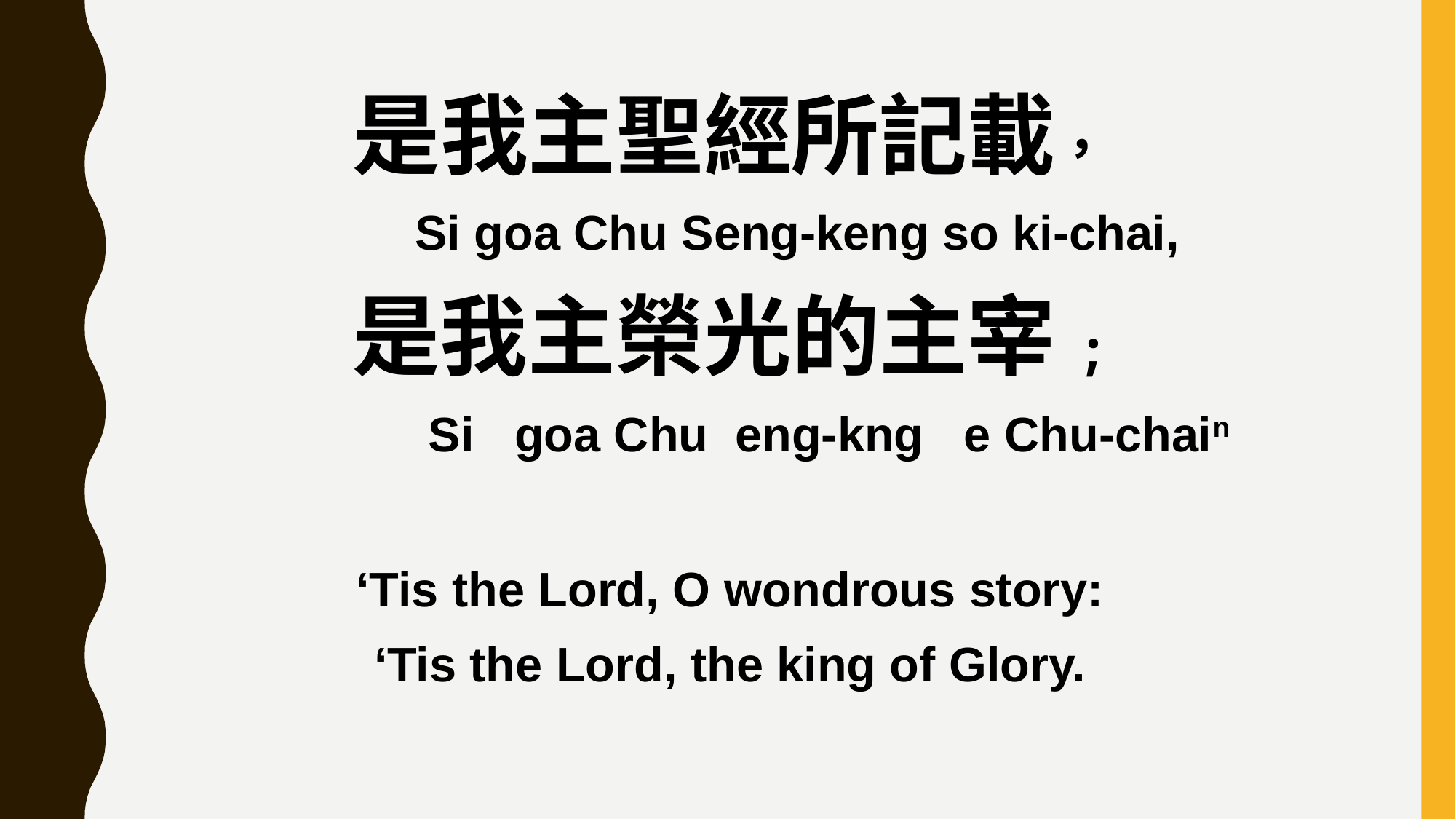

是我主聖經所記載，
	        Si goa Chu Seng-keng so ki-chai,
是我主榮光的主宰;
	         Si   goa Chu  eng-kng   e Chu-chain

‘Tis the Lord, O wondrous story:
‘Tis the Lord, the king of Glory.